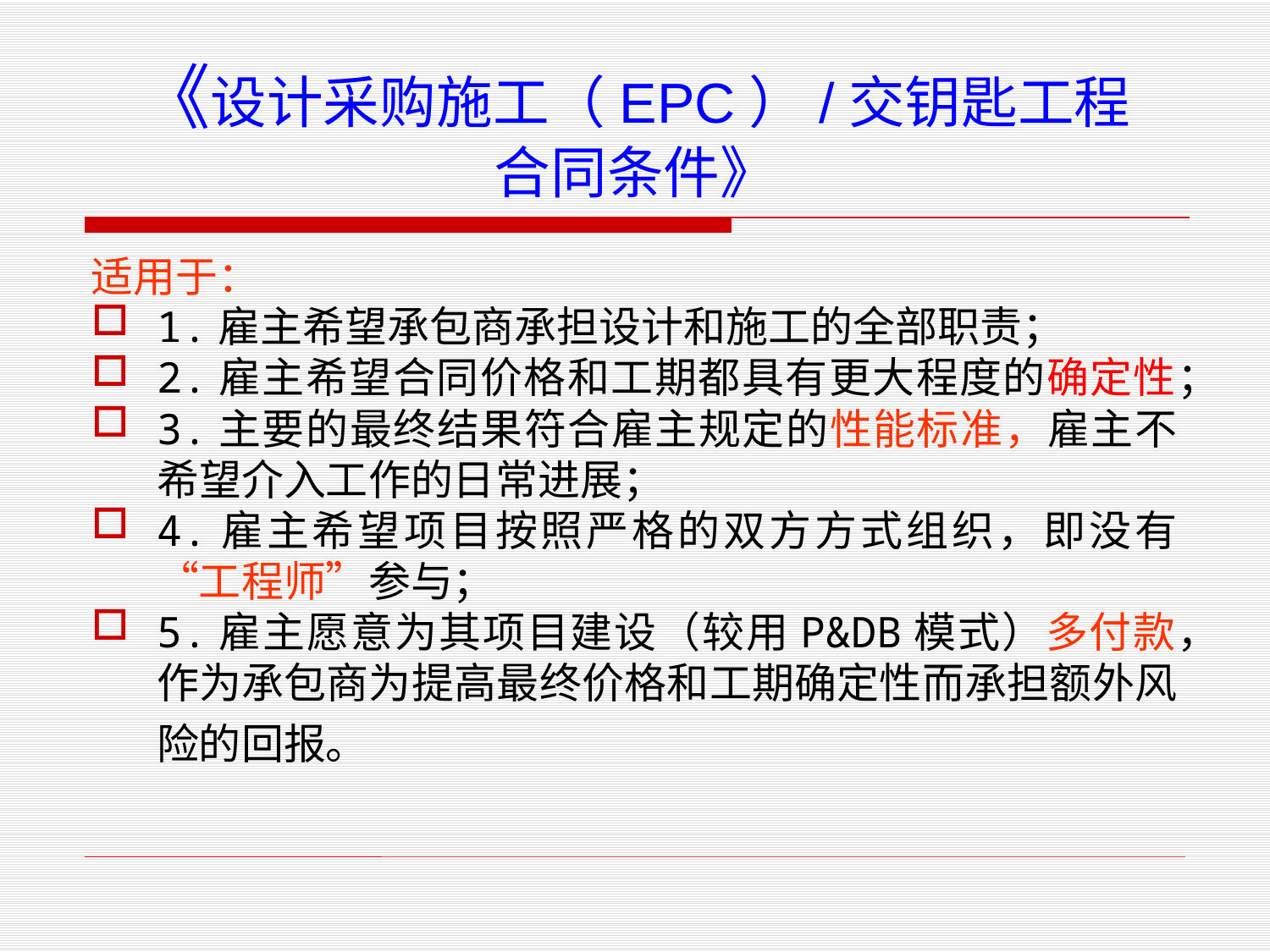

# 《设计采购施工（EPC）/交钥匙工程 合同条件》
适用于：
1.雇主希望承包商承担设计和施工的全部职责；
2.雇主希望合同价格和工期都具有更大程度的确定性；
3.主要的最终结果符合雇主规定的性能标准，雇主不希望介入工作的日常进展；
4.雇主希望项目按照严格的双方方式组织，即没有“工程师”参与；
5.雇主愿意为其项目建设（较用P&DB模式）多付款，作为承包商为提高最终价格和工期确定性而承担额外风险的回报。